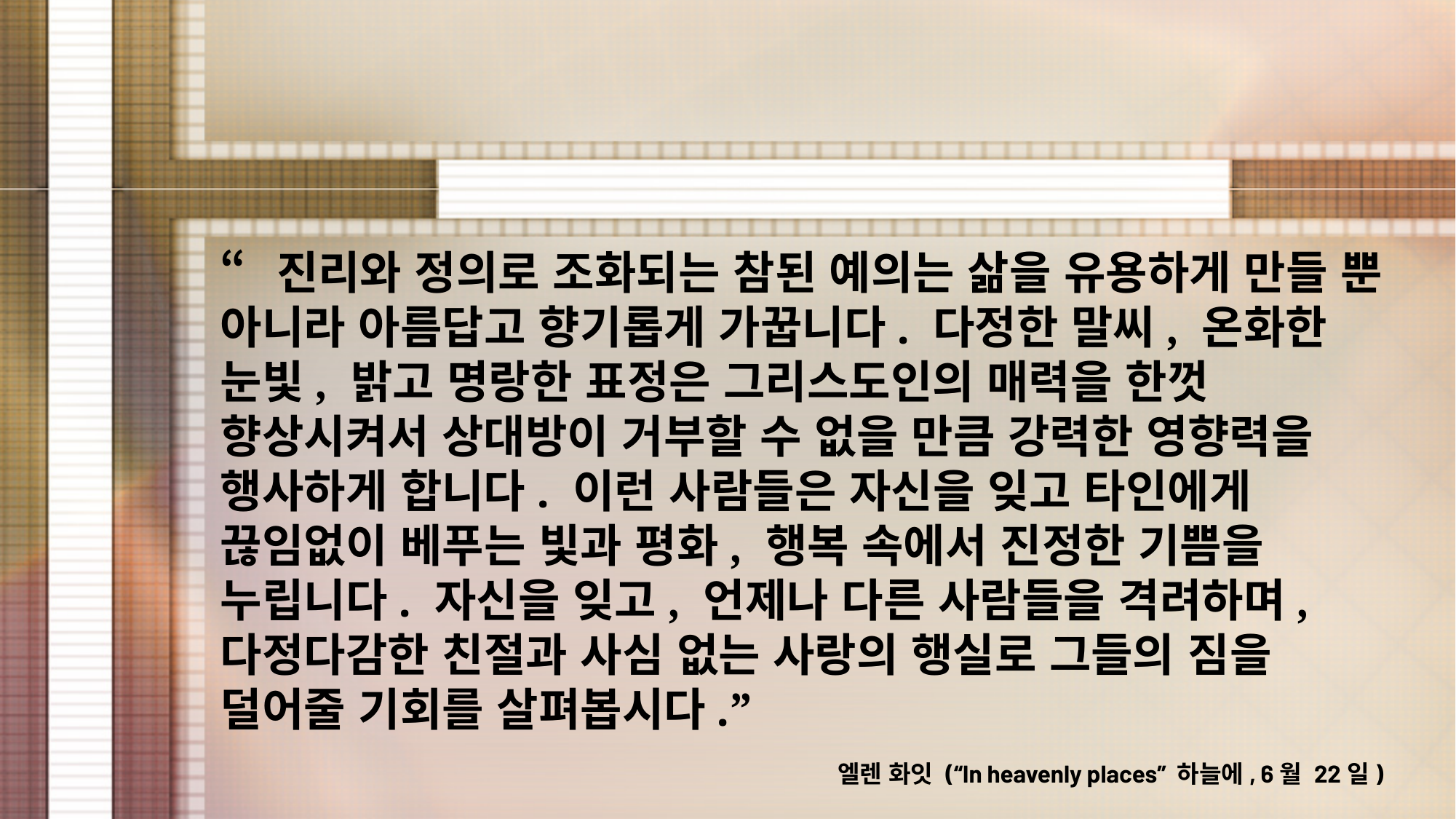

“진리와 정의로 조화되는 참된 예의는 삶을 유용하게 만들 뿐 아니라 아름답고 향기롭게 가꿉니다. 다정한 말씨, 온화한 눈빛, 밝고 명랑한 표정은 그리스도인의 매력을 한껏 향상시켜서 상대방이 거부할 수 없을 만큼 강력한 영향력을 행사하게 합니다. 이런 사람들은 자신을 잊고 타인에게 끊임없이 베푸는 빛과 평화, 행복 속에서 진정한 기쁨을 누립니다. 자신을 잊고, 언제나 다른 사람들을 격려하며, 다정다감한 친절과 사심 없는 사랑의 행실로 그들의 짐을 덜어줄 기회를 살펴봅시다.”
엘렌 화잇 (“In heavenly places” 하늘에, 6월 22일)